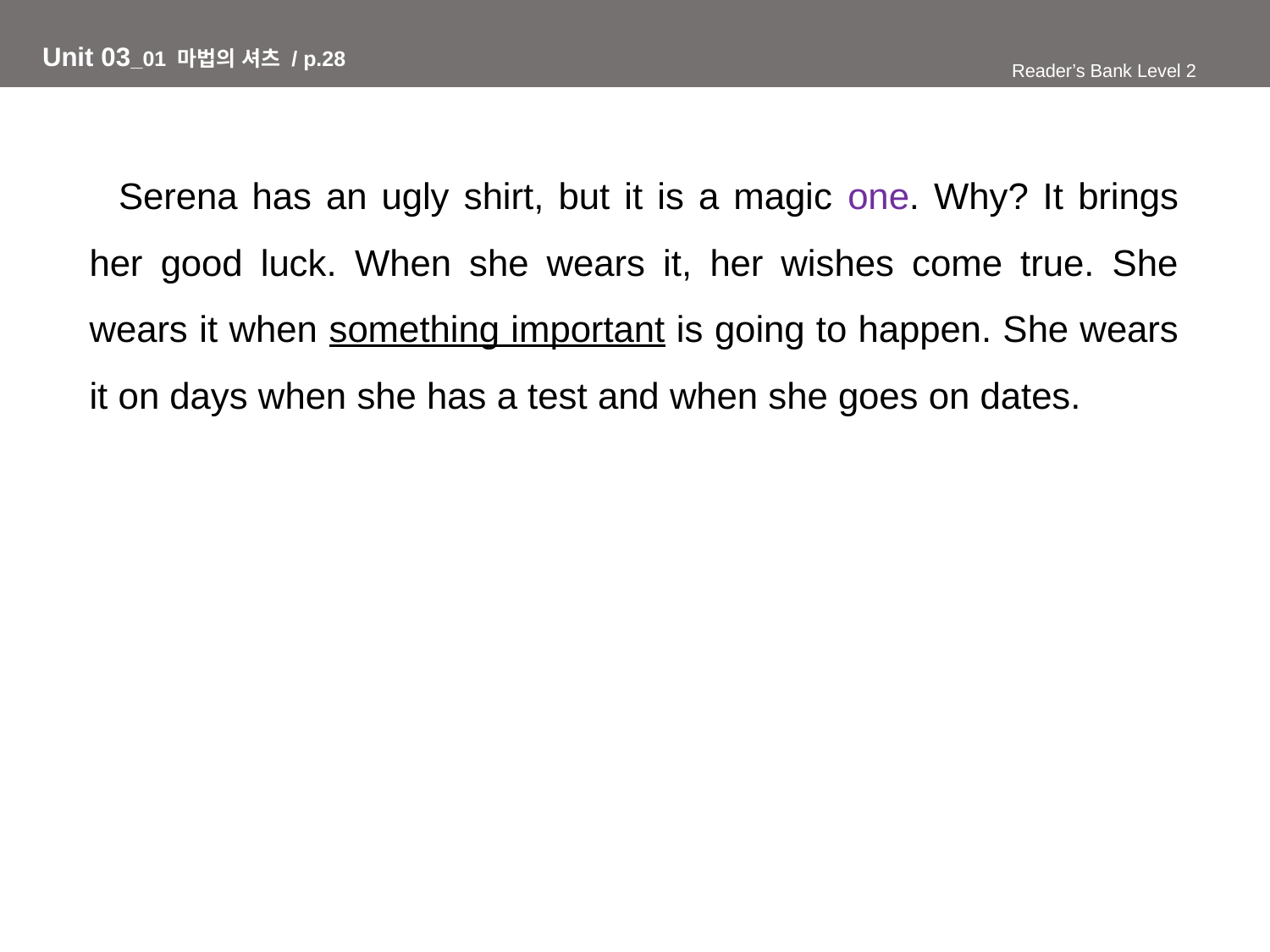

# Unit 03_01 마법의 셔츠 / p.28
Reader’s Bank Level 2

  Serena has an ugly shirt, but it is a magic one. Why? It brings her good luck. When she wears it, her wishes come true. She wears it when something important is going to happen. She wears it on days when she has a test and when she goes on dates.